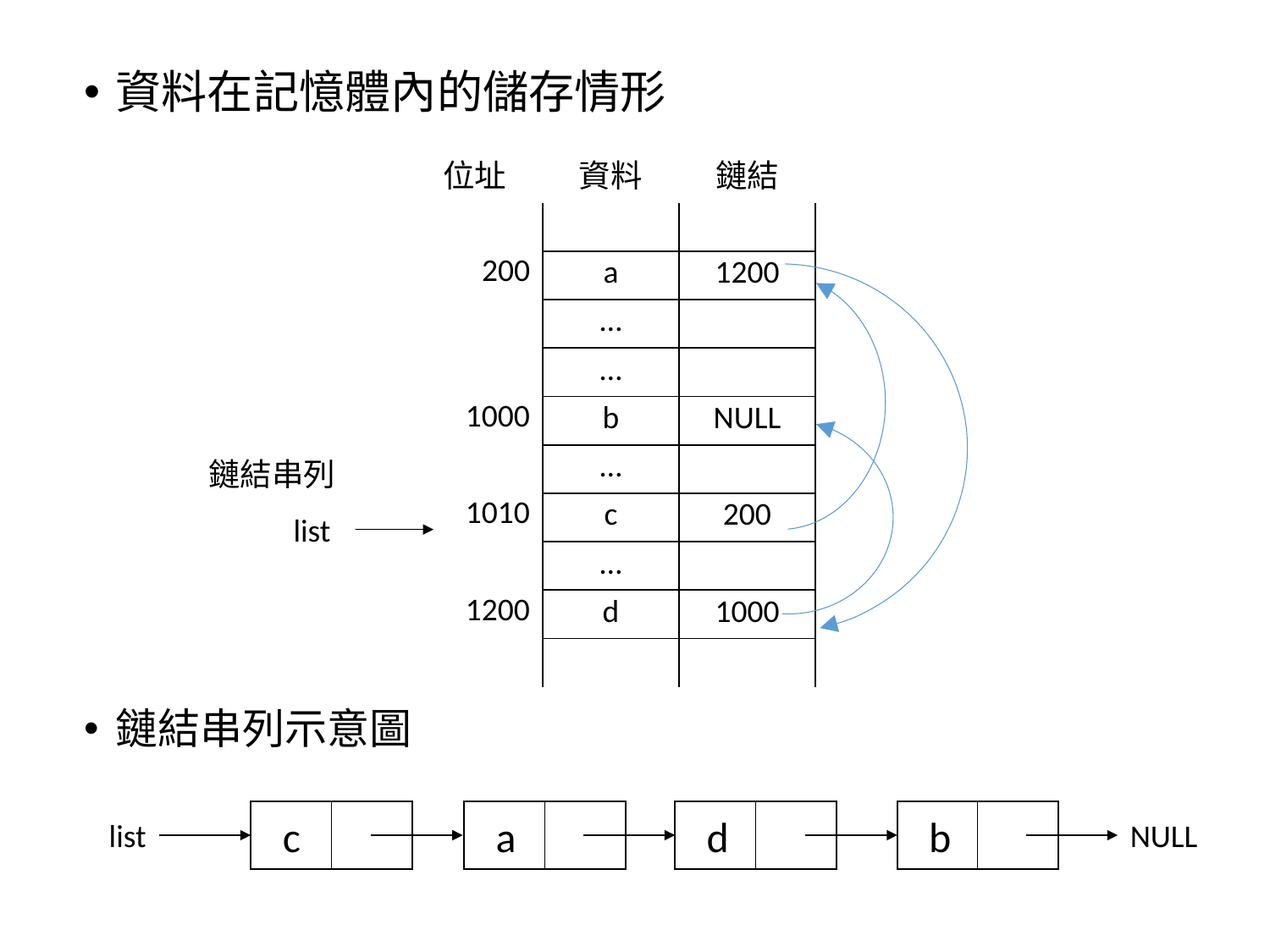

資料在記憶體內的儲存情形
| 位址 | 資料 | 鏈結 |
| --- | --- | --- |
|  |  |  |
| 200 | a | 1200 |
|  | … |  |
|  | … |  |
| 1000 | b | NULL |
|  | … |  |
| 1010 | c | 200 |
|  | … |  |
| 1200 | d | 1000 |
|  |  |  |

鏈結串列
list
鏈結串列示意圖
  c
  a
  d
  b
list
NULL